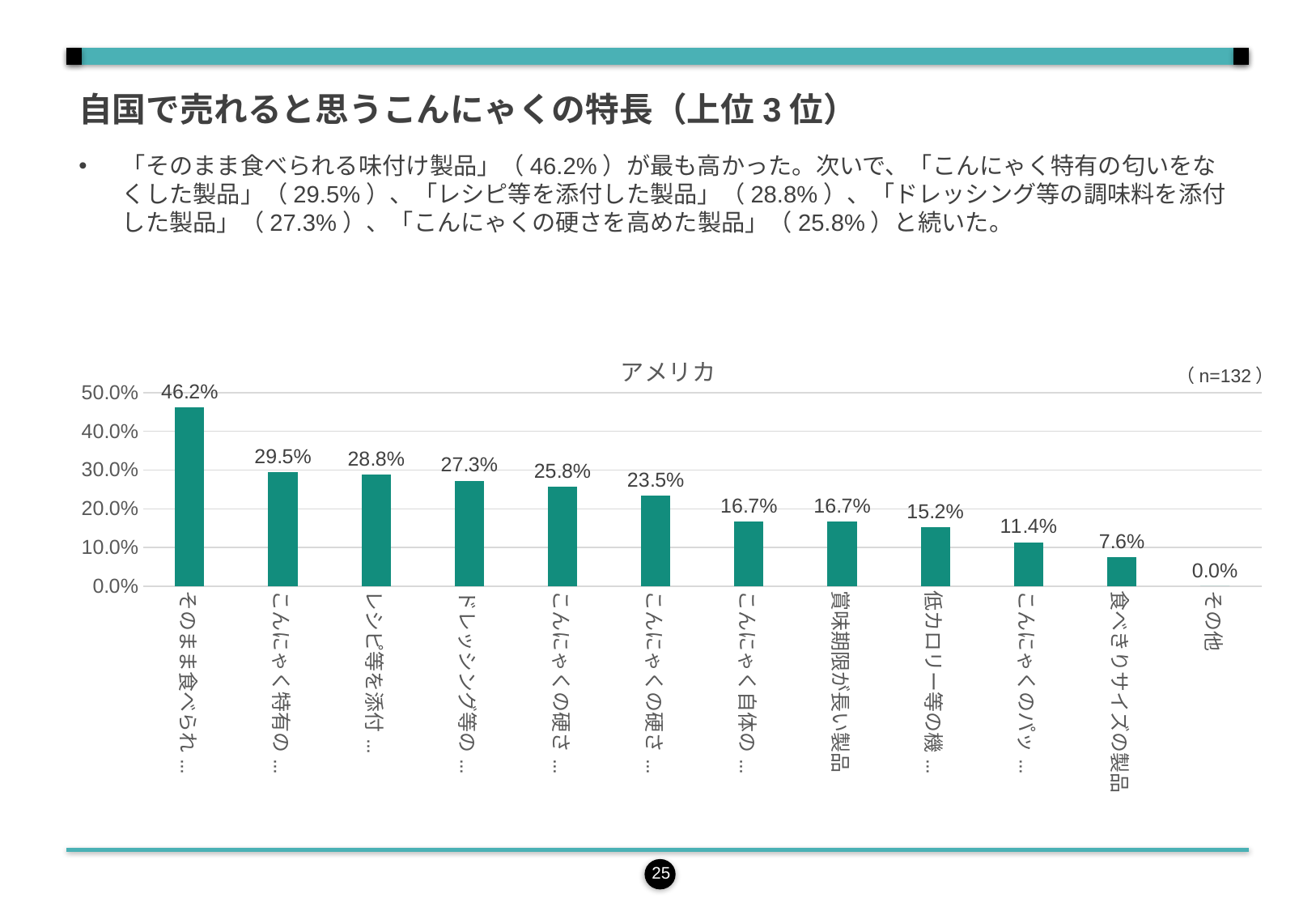

自国で売れると思うこんにゃくの特長（上位3位）
「そのまま食べられる味付け製品」（46.2%）が最も高かった。次いで、「こんにゃく特有の匂いをなくした製品」（29.5%）、「レシピ等を添付した製品」（28.8%）、「ドレッシング等の調味料を添付した製品」（27.3%）、「こんにゃくの硬さを高めた製品」（25.8%）と続いた。

### Chart: アメリカ

| Category | 列1 |
|---|---|
| そのまま食べられる味付け製品 | 46.21212121212121 |
| こんにゃく特有の匂いをなくした製品 | 29.545454545454547 |
| レシピ等を添付した製品 | 28.78787878787879 |
| ドレッシング等の調味料を添付した製品 | 27.272727272727273 |
| こんにゃくの硬さを高めた製品 | 25.757575757575758 |
| こんにゃくの硬さを低くした製品 | 23.484848484848484 |
| こんにゃく自体の見た目をカラフルにした製品 | 16.666666666666668 |
| 賞味期限が長い製品 | 16.666666666666668 |
| 低カロリー等の機能性を強調表示した製品 | 15.151515151515152 |
| こんにゃくのパッケージをカラフルにした製品 | 11.363636363636363 |
| 食べきりサイズの製品 | 7.575757575757576 |
| その他 | 0.0 |
（n=132）
25